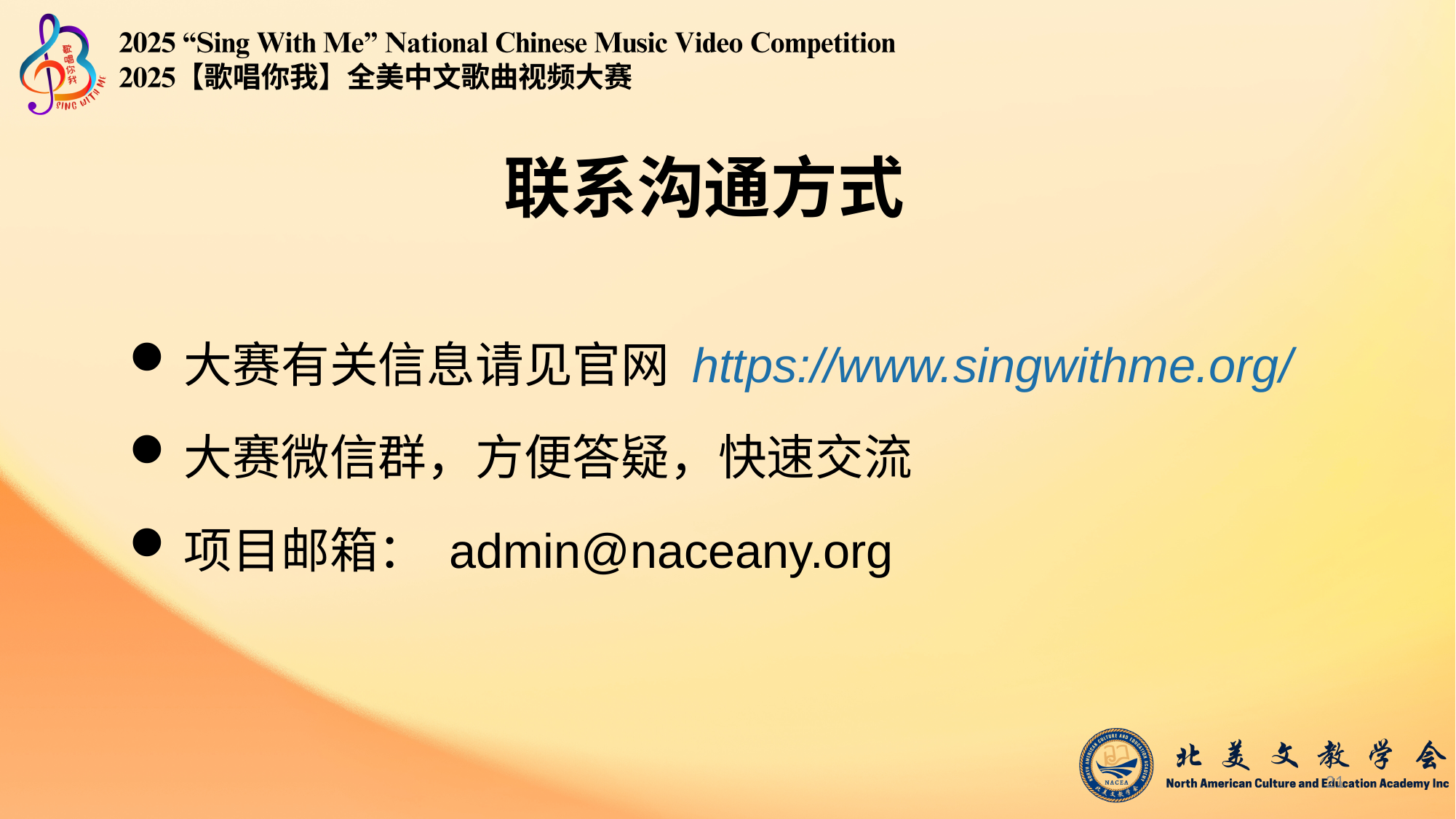

# 联系沟通方式
大赛有关信息请见官网 https://www.singwithme.org/
大赛微信群，方便答疑，快速交流
项目邮箱： admin@naceany.org
21